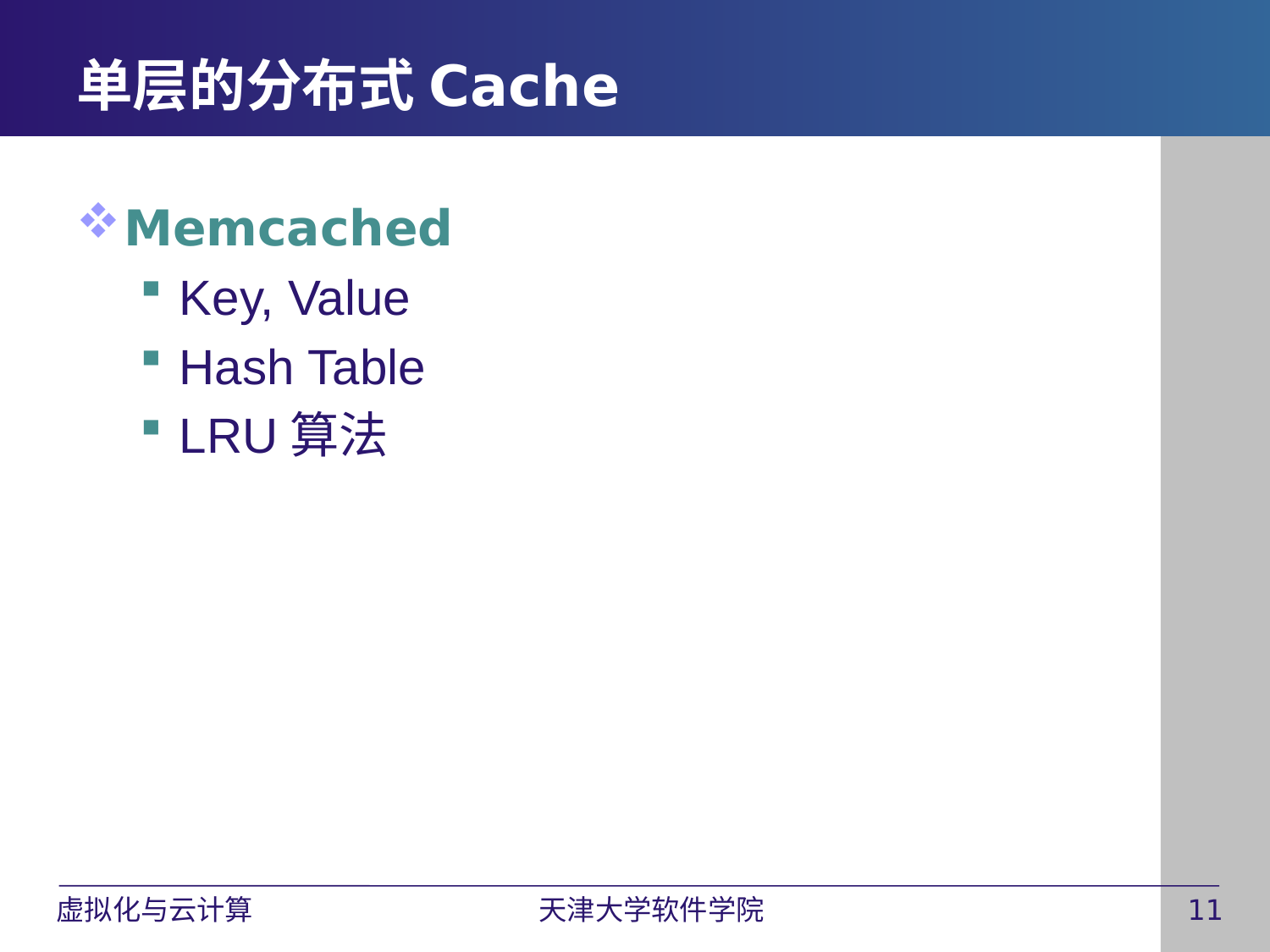

# 单层的分布式Cache
Memcached
Key, Value
Hash Table
LRU算法